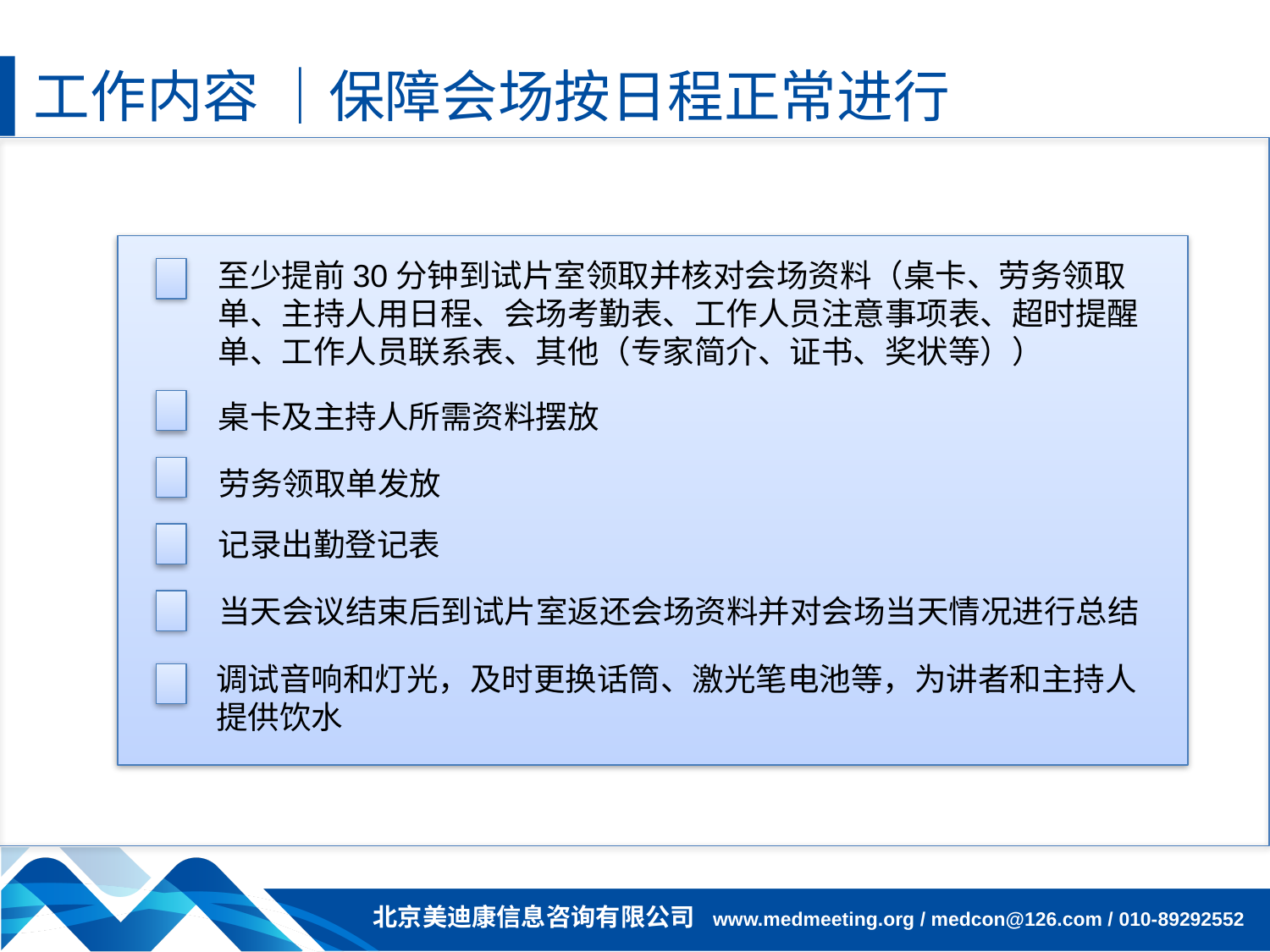

工作内容 ｜保障会场按日程正常进行

至少提前30分钟到试片室领取并核对会场资料（桌卡、劳务领取单、主持人用日程、会场考勤表、工作人员注意事项表、超时提醒单、工作人员联系表、其他（专家简介、证书、奖状等））

桌卡及主持人所需资料摆放

劳务领取单发放
记录出勤登记表

当天会议结束后到试片室返还会场资料并对会场当天情况进行总结

调试音响和灯光，及时更换话筒、激光笔电池等，为讲者和主持人提供饮水

北京美迪康信息咨询有限公司   www.medmeeting.org / medcon@126.com / 010-89292552